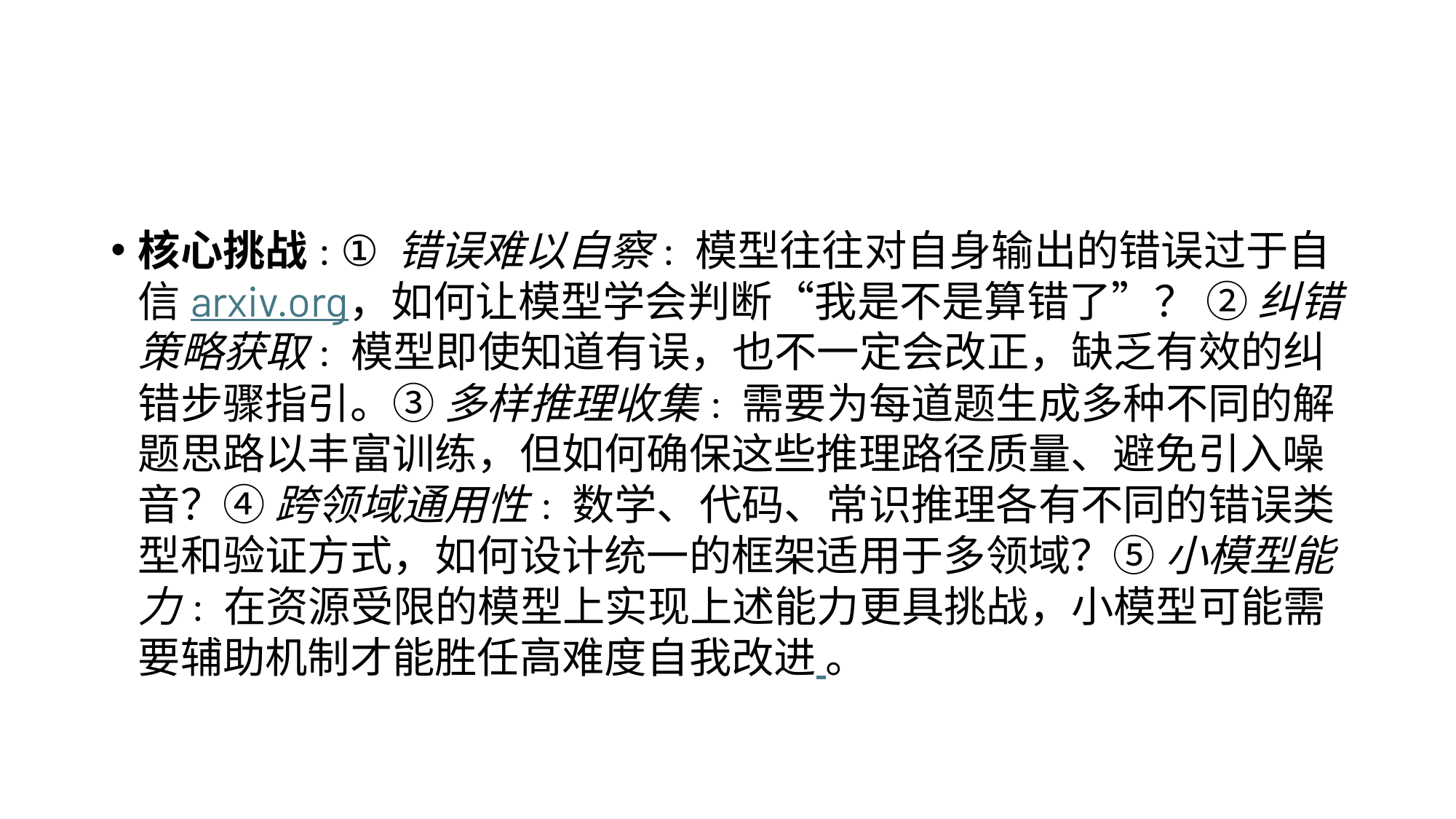

#
核心挑战: ① 错误难以自察: 模型往往对自身输出的错误过于自信​arxiv.org，如何让模型学会判断“我是不是算错了”？ ② 纠错策略获取: 模型即使知道有误，也不一定会改正，缺乏有效的纠错步骤指引。③ 多样推理收集: 需要为每道题生成多种不同的解题思路以丰富训练，但如何确保这些推理路径质量、避免引入噪音？④ 跨领域通用性: 数学、代码、常识推理各有不同的错误类型和验证方式，如何设计统一的框架适用于多领域？⑤ 小模型能力: 在资源受限的模型上实现上述能力更具挑战，小模型可能需要辅助机制才能胜任高难度自我改进​ 。